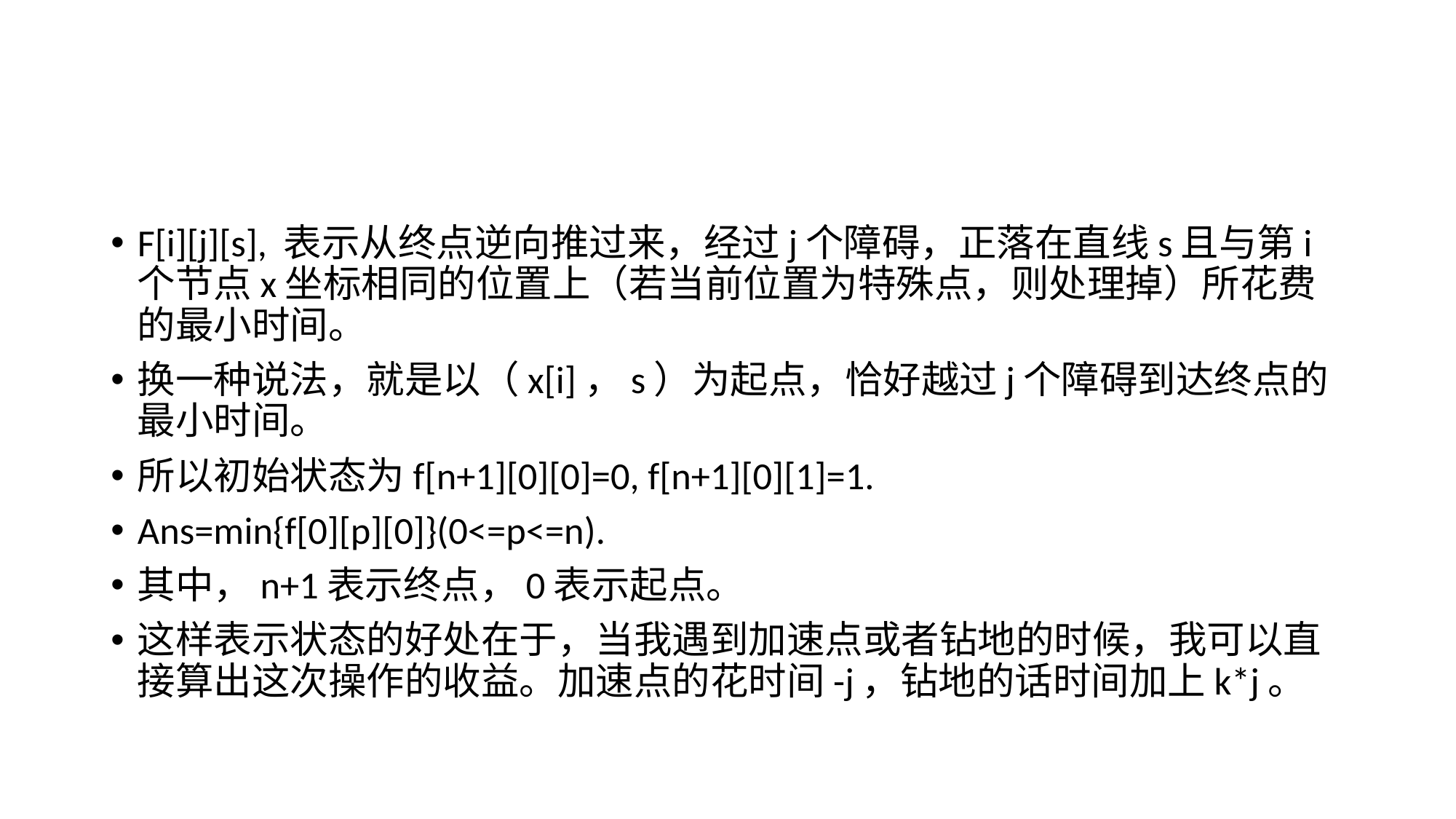

#
F[i][j][s], 表示从终点逆向推过来，经过j个障碍，正落在直线s且与第i个节点x坐标相同的位置上（若当前位置为特殊点，则处理掉）所花费的最小时间。
换一种说法，就是以（x[i]，s）为起点，恰好越过j个障碍到达终点的最小时间。
所以初始状态为f[n+1][0][0]=0, f[n+1][0][1]=1.
Ans=min{f[0][p][0]}(0<=p<=n).
其中，n+1表示终点，0表示起点。
这样表示状态的好处在于，当我遇到加速点或者钻地的时候，我可以直接算出这次操作的收益。加速点的花时间-j，钻地的话时间加上k*j。